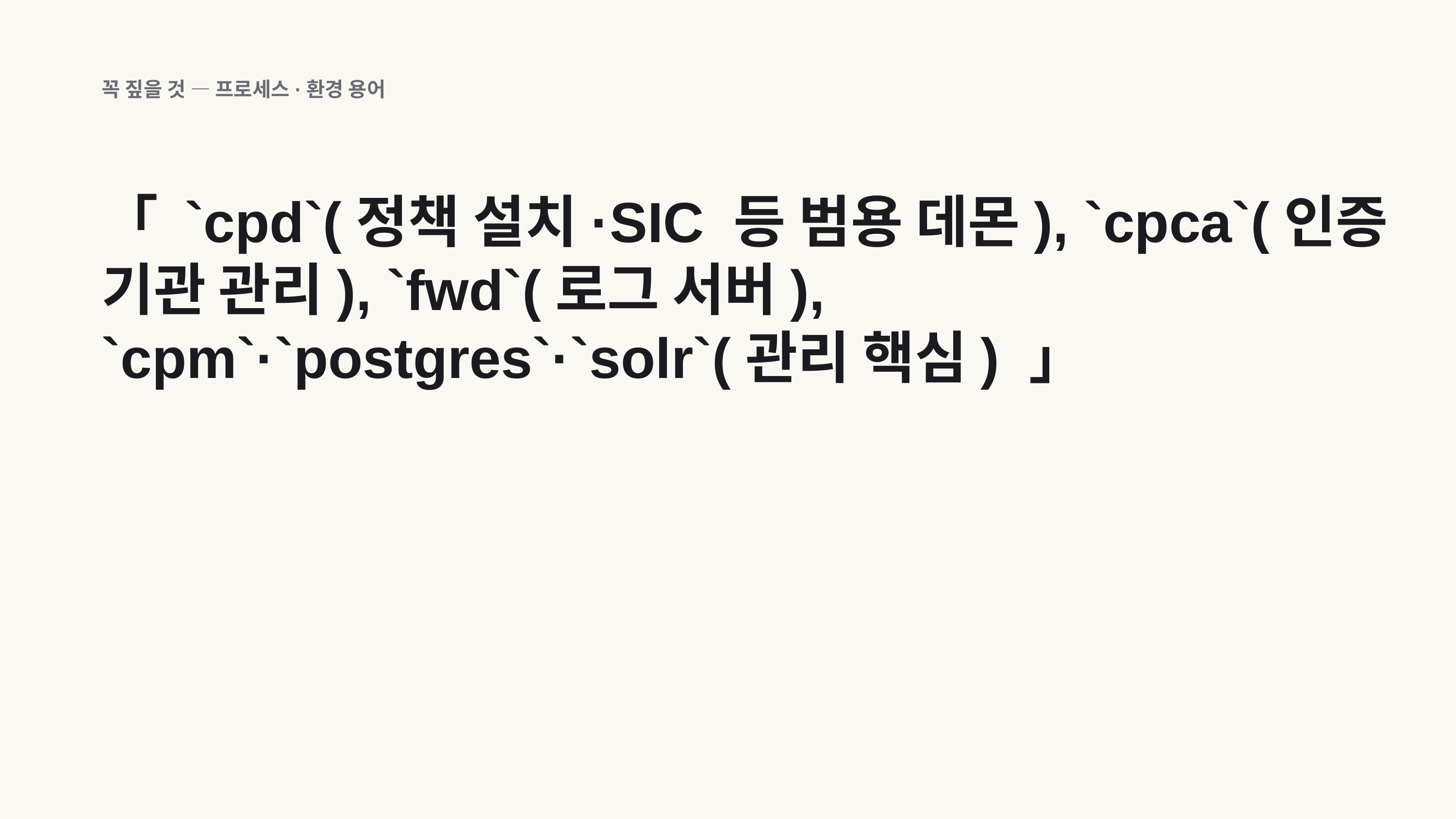

꼭 짚을 것 — 프로세스·환경 용어
「 `cpd`(정책 설치·SIC 등 범용 데몬), `cpca`(인증 기관 관리), `fwd`(로그 서버), `cpm`·`postgres`·`solr`(관리 핵심) 」